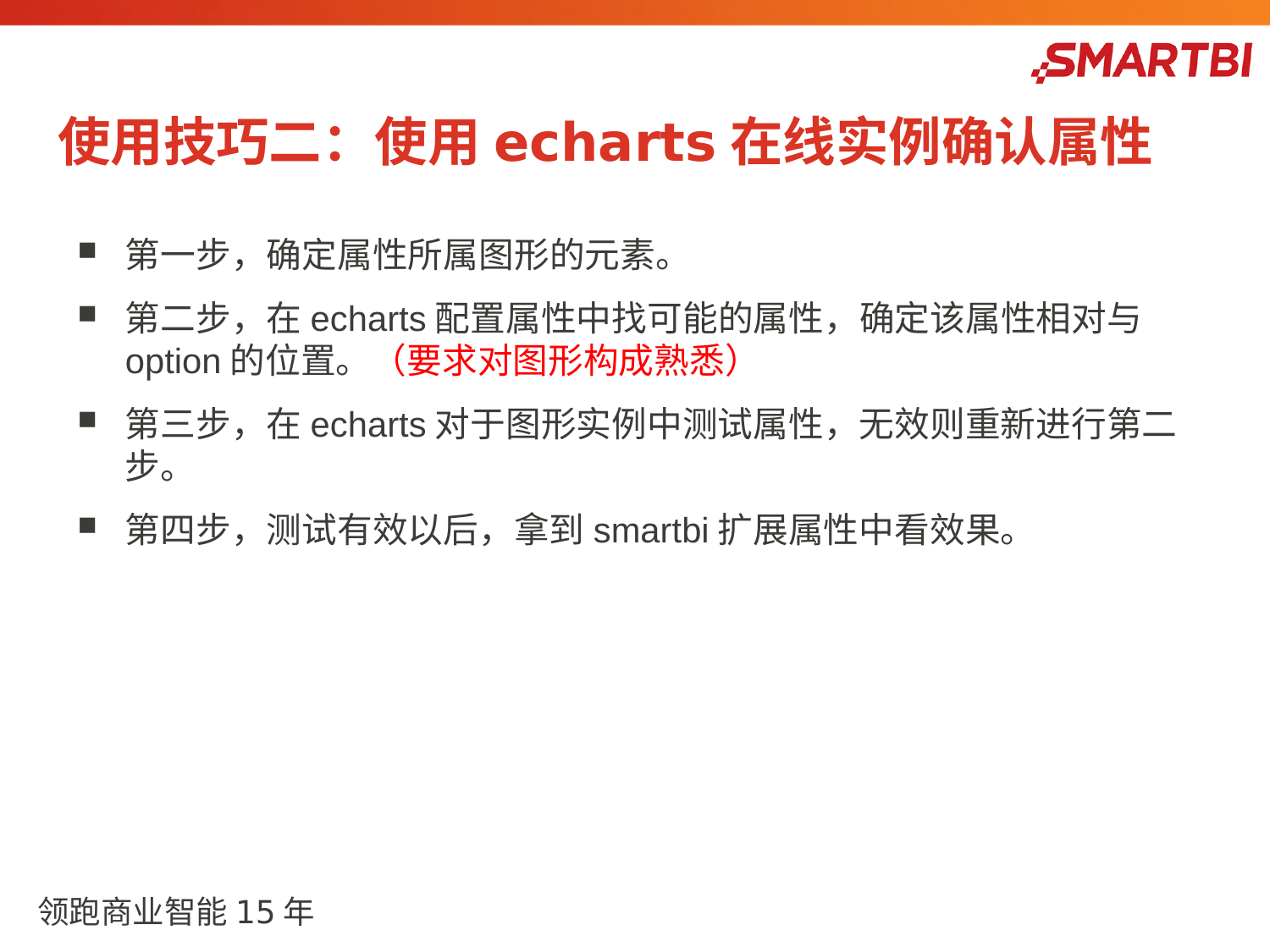

# 使用技巧二：使用echarts在线实例确认属性
第一步，确定属性所属图形的元素。
第二步，在echarts配置属性中找可能的属性，确定该属性相对与option的位置。（要求对图形构成熟悉）
第三步，在echarts对于图形实例中测试属性，无效则重新进行第二步。
第四步，测试有效以后，拿到smartbi扩展属性中看效果。